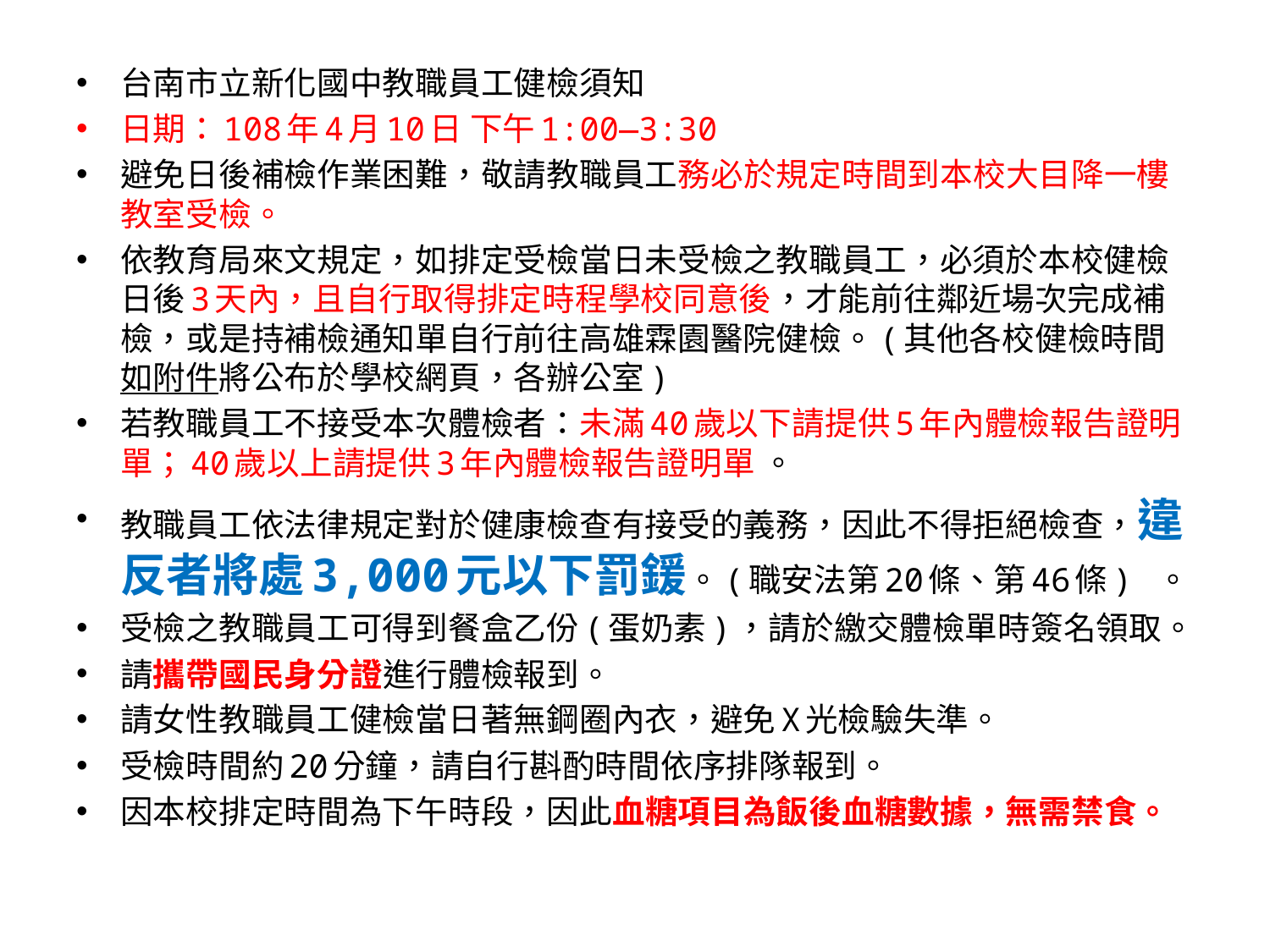

台南市立新化國中教職員工健檢須知
日期：108年4月10日 下午1:00—3:30
避免日後補檢作業困難，敬請教職員工務必於規定時間到本校大目降一樓教室受檢。
依教育局來文規定，如排定受檢當日未受檢之教職員工，必須於本校健檢日後3天內，且自行取得排定時程學校同意後，才能前往鄰近場次完成補檢，或是持補檢通知單自行前往高雄霖園醫院健檢。(其他各校健檢時間如附件將公布於學校網頁，各辦公室)
若教職員工不接受本次體檢者：未滿40歲以下請提供5年內體檢報告證明單；40歲以上請提供3年內體檢報告證明單 。
教職員工依法律規定對於健康檢查有接受的義務，因此不得拒絕檢查，違反者將處3,000元以下罰鍰。(職安法第20條、第46條) 。
受檢之教職員工可得到餐盒乙份(蛋奶素)，請於繳交體檢單時簽名領取。
請攜帶國民身分證進行體檢報到。
請女性教職員工健檢當日著無鋼圈內衣，避免X光檢驗失準。
受檢時間約20分鐘，請自行斟酌時間依序排隊報到。
因本校排定時間為下午時段，因此血糖項目為飯後血糖數據，無需禁食。